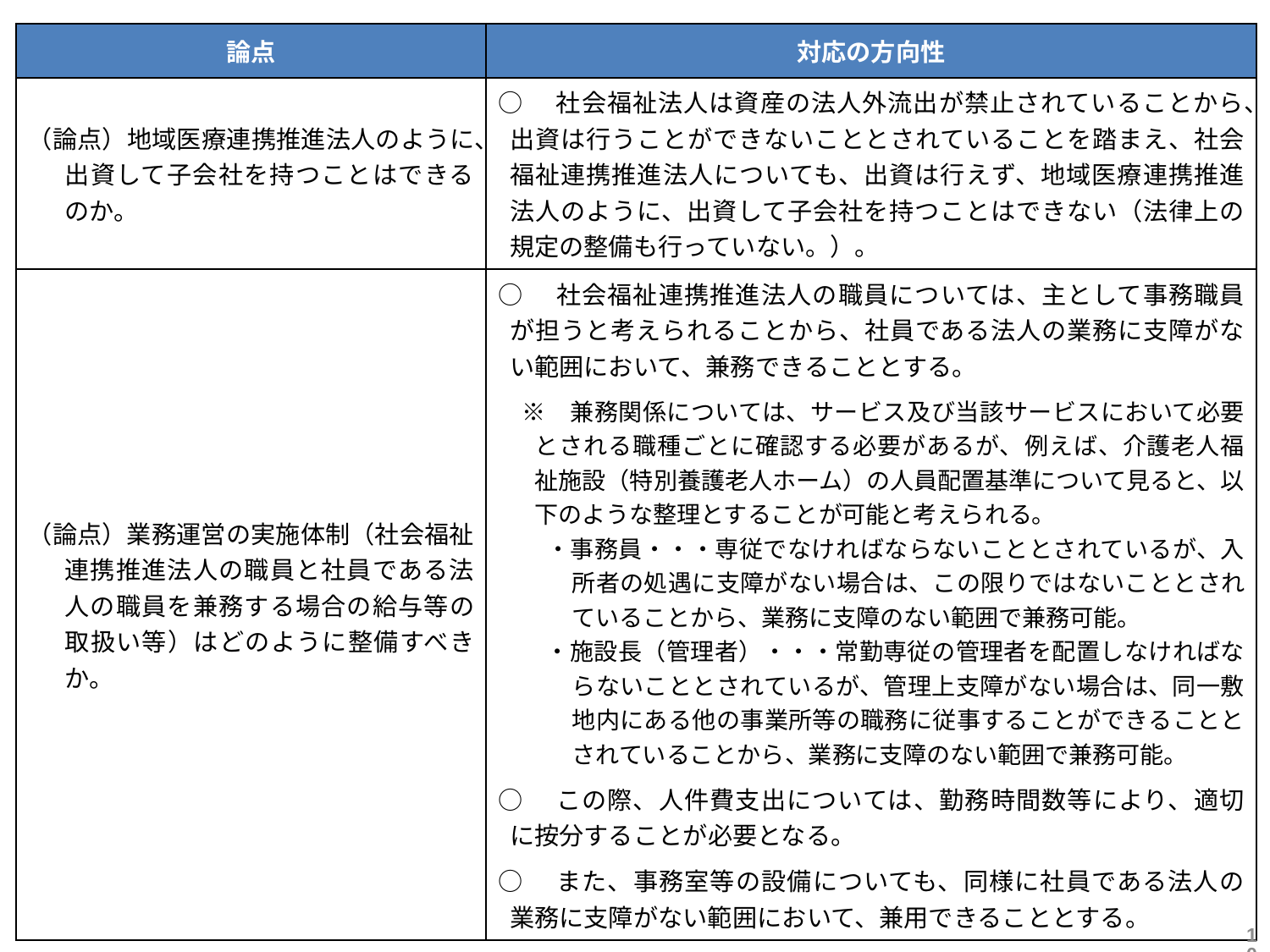

| 論点 | 対応の方向性 |
| --- | --- |
| （論点）地域医療連携推進法人のように、出資して子会社を持つことはできるのか。 | ○　社会福祉法人は資産の法人外流出が禁止されていることから、出資は行うことができないこととされていることを踏まえ、社会福祉連携推進法人についても、出資は行えず、地域医療連携推進法人のように、出資して子会社を持つことはできない（法律上の規定の整備も行っていない。）。 |
| （論点）業務運営の実施体制（社会福祉連携推進法人の職員と社員である法人の職員を兼務する場合の給与等の取扱い等）はどのように整備すべきか。 | ○　社会福祉連携推進法人の職員については、主として事務職員が担うと考えられることから、社員である法人の業務に支障がない範囲において、兼務できることとする。 　※　兼務関係については、サービス及び当該サービスにおいて必要とされる職種ごとに確認する必要があるが、例えば、介護老人福祉施設（特別養護老人ホーム）の人員配置基準について見ると、以下のような整理とすることが可能と考えられる。 　　・事務員・・・専従でなければならないこととされているが、入所者の処遇に支障がない場合は、この限りではないこととされていることから、業務に支障のない範囲で兼務可能。 　　・施設長（管理者）・・・常勤専従の管理者を配置しなければならないこととされているが、管理上支障がない場合は、同一敷地内にある他の事業所等の職務に従事することができることとされていることから、業務に支障のない範囲で兼務可能。 ○　この際、人件費支出については、勤務時間数等により、適切に按分することが必要となる。 ○　また、事務室等の設備についても、同様に社員である法人の業務に支障がない範囲において、兼用できることとする。 |
10